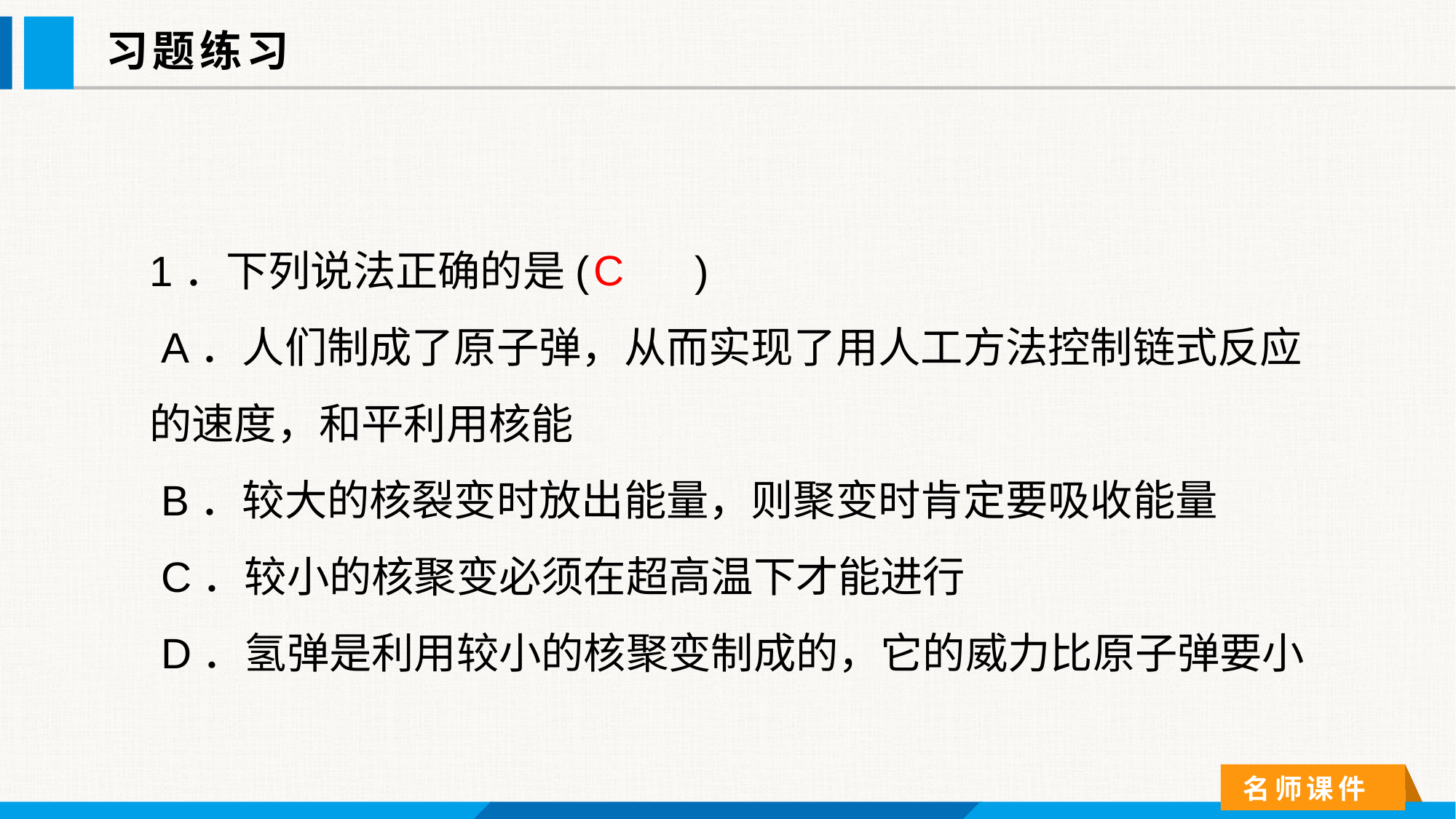

习题练习
1．下列说法正确的是(　　)
 A．人们制成了原子弹，从而实现了用人工方法控制链式反应的速度，和平利用核能
 B．较大的核裂变时放出能量，则聚变时肯定要吸收能量
 C．较小的核聚变必须在超高温下才能进行
 D．氢弹是利用较小的核聚变制成的，它的威力比原子弹要小
C